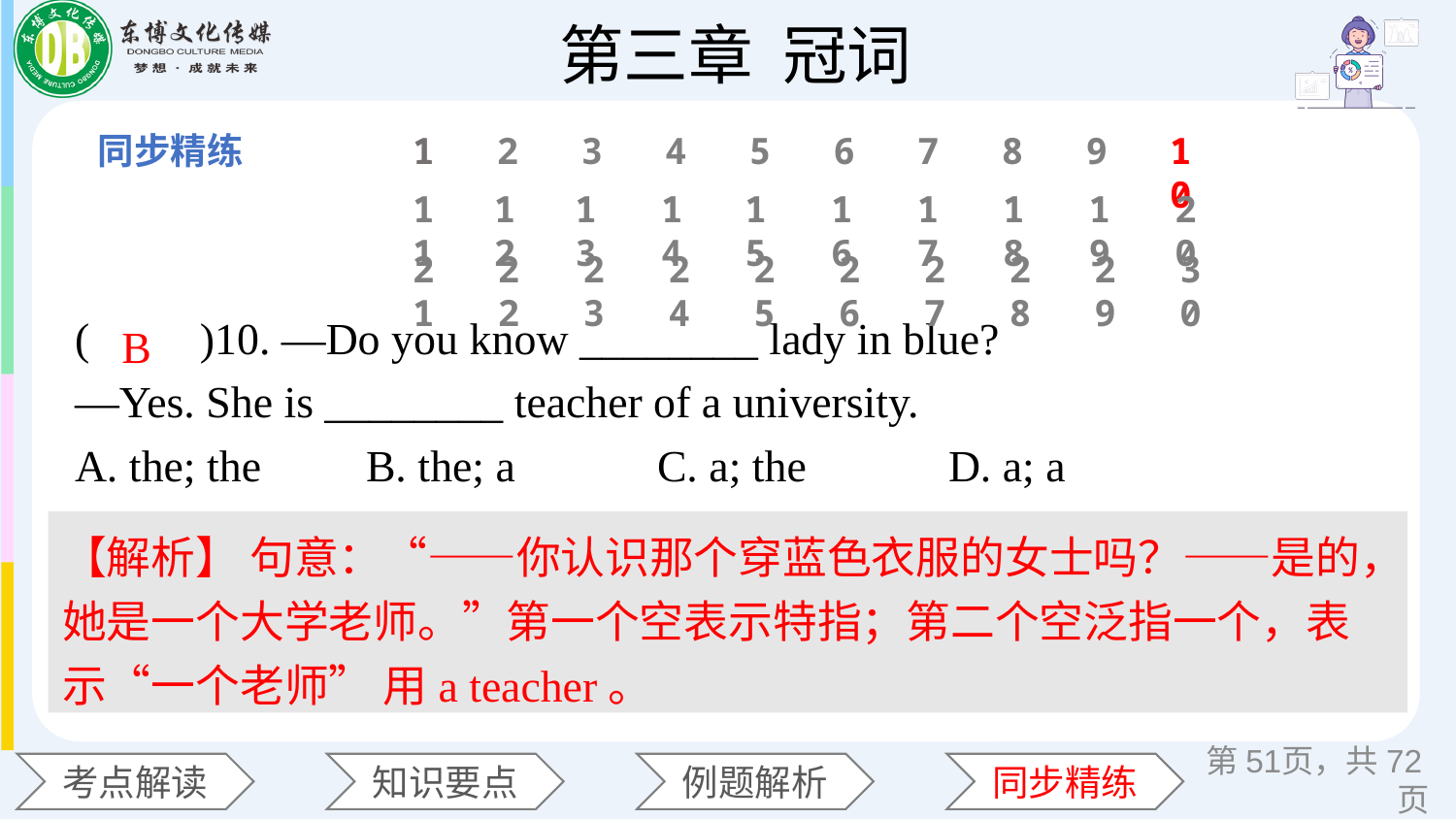

1
2
3
4
5
6
7
8
9
10
11
12
13
14
15
16
17
18
19
20

(　　)10. —Do you know ________ lady in blue?
—Yes. She is ________ teacher of a university.
A. the; the    	B. the; a    	C. a; the    	D. a; a
21
22
23
24
25
26
27
28
29
30
B
【解析】 句意：“——你认识那个穿蓝色衣服的女士吗？——是的，她是一个大学老师。”第一个空表示特指；第二个空泛指一个，表示“一个老师” 用a teacher。
第51页，共72页